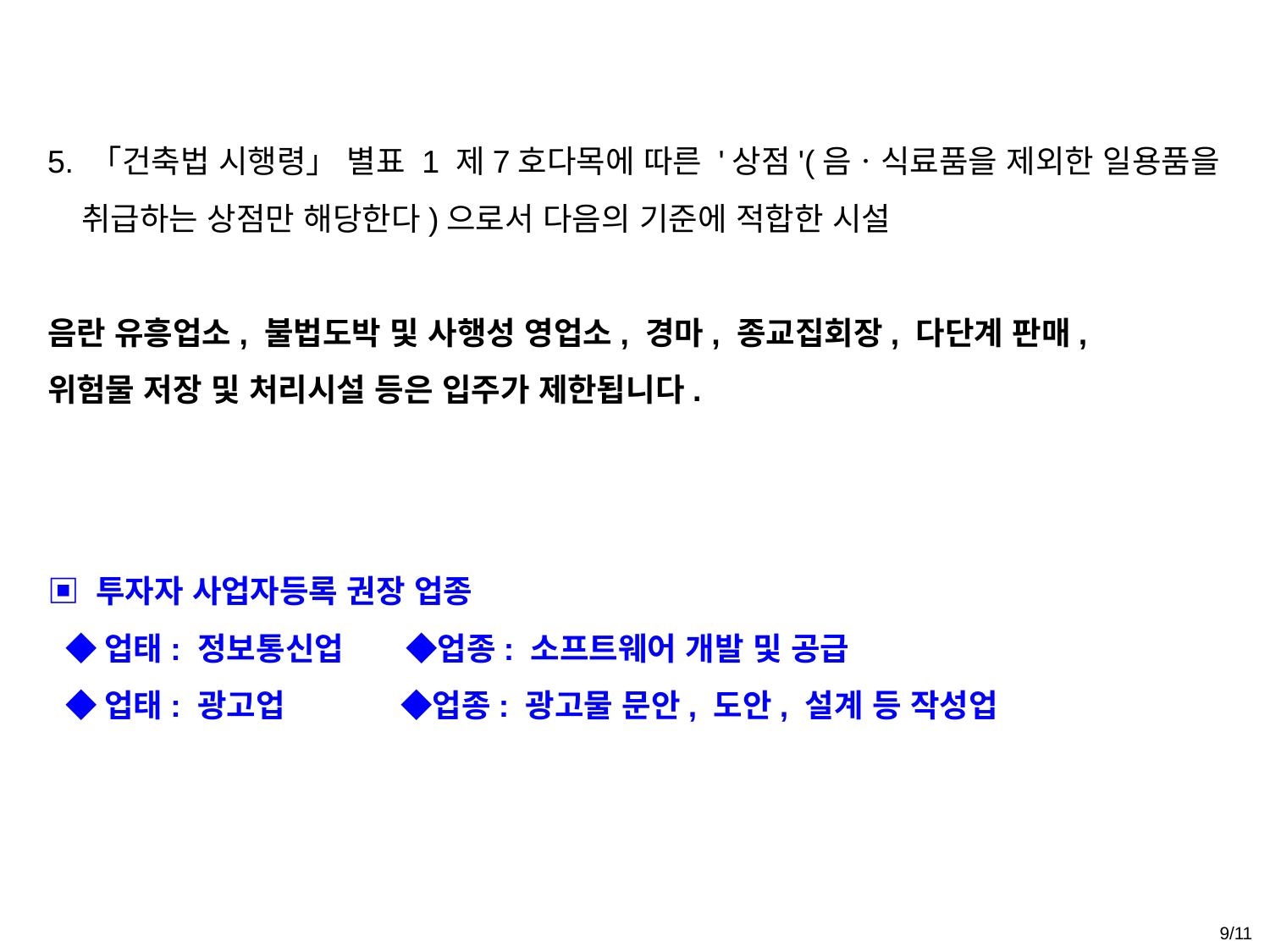

5. 「건축법 시행령」 별표 1 제7호다목에 따른 '상점'(음ㆍ식료품을 제외한 일용품을
   취급하는 상점만 해당한다)으로서 다음의 기준에 적합한 시설
​
음란 유흥업소, 불법도박 및 사행성 영업소, 경마, 종교집회장, 다단계 판매,
위험물 저장 및 처리시설 등은 입주가 제한됩니다.
▣ 투자자 사업자등록 권장 업종
  ◆업태: 정보통신업       ◆업종: 소프트웨어 개발 및 공급
  ◆업태: 광고업             ◆업종: 광고물 문안, 도안, 설계 등 작성업
9/11